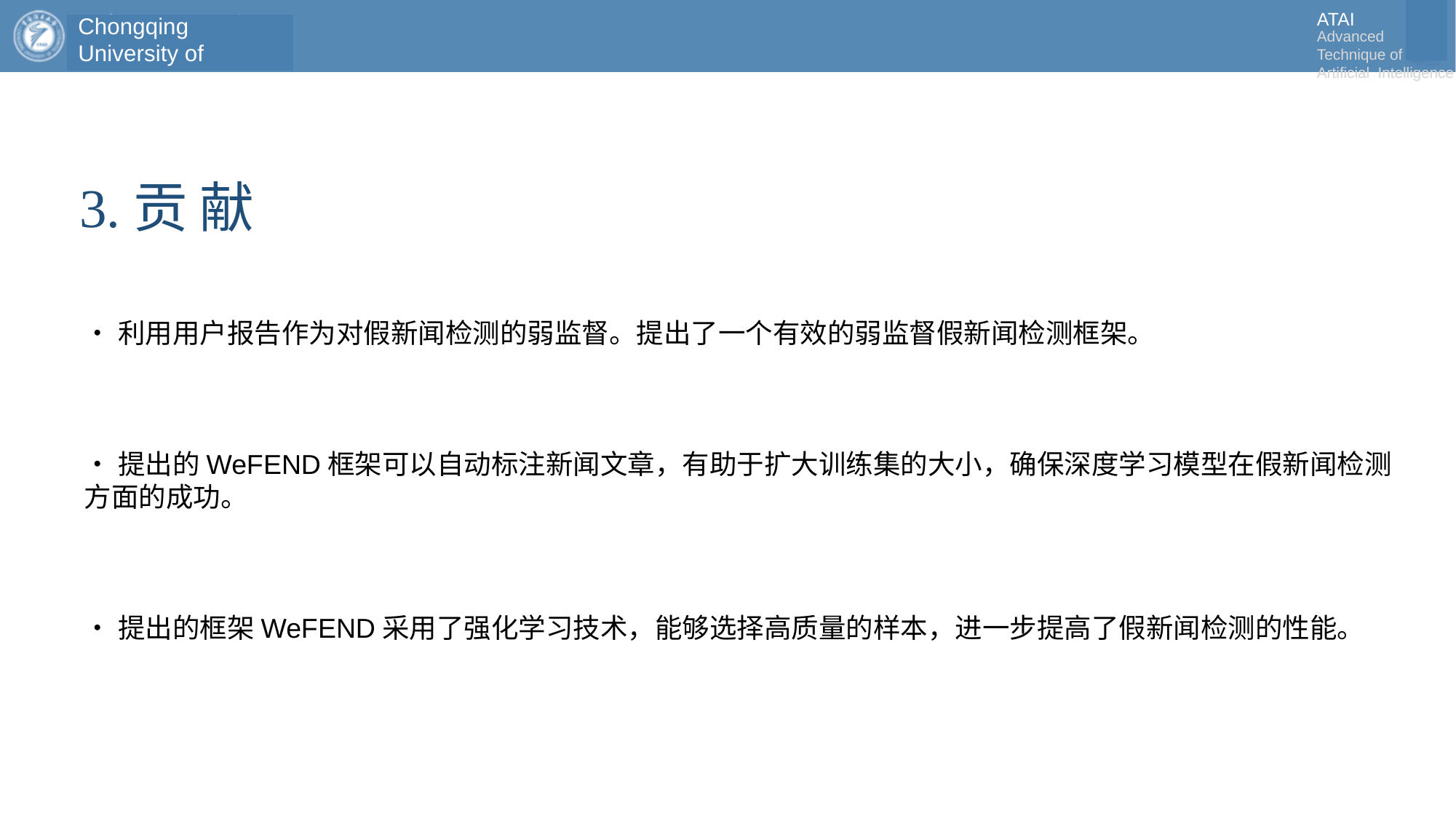

3.贡 献
•利用用户报告作为对假新闻检测的弱监督。提出了一个有效的弱监督假新闻检测框架。

•提出的WeFEND框架可以自动标注新闻文章，有助于扩大训练集的大小，确保深度学习模型在假新闻检测方面的成功。

•提出的框架WeFEND采用了强化学习技术，能够选择高质量的样本，进一步提高了假新闻检测的性能。